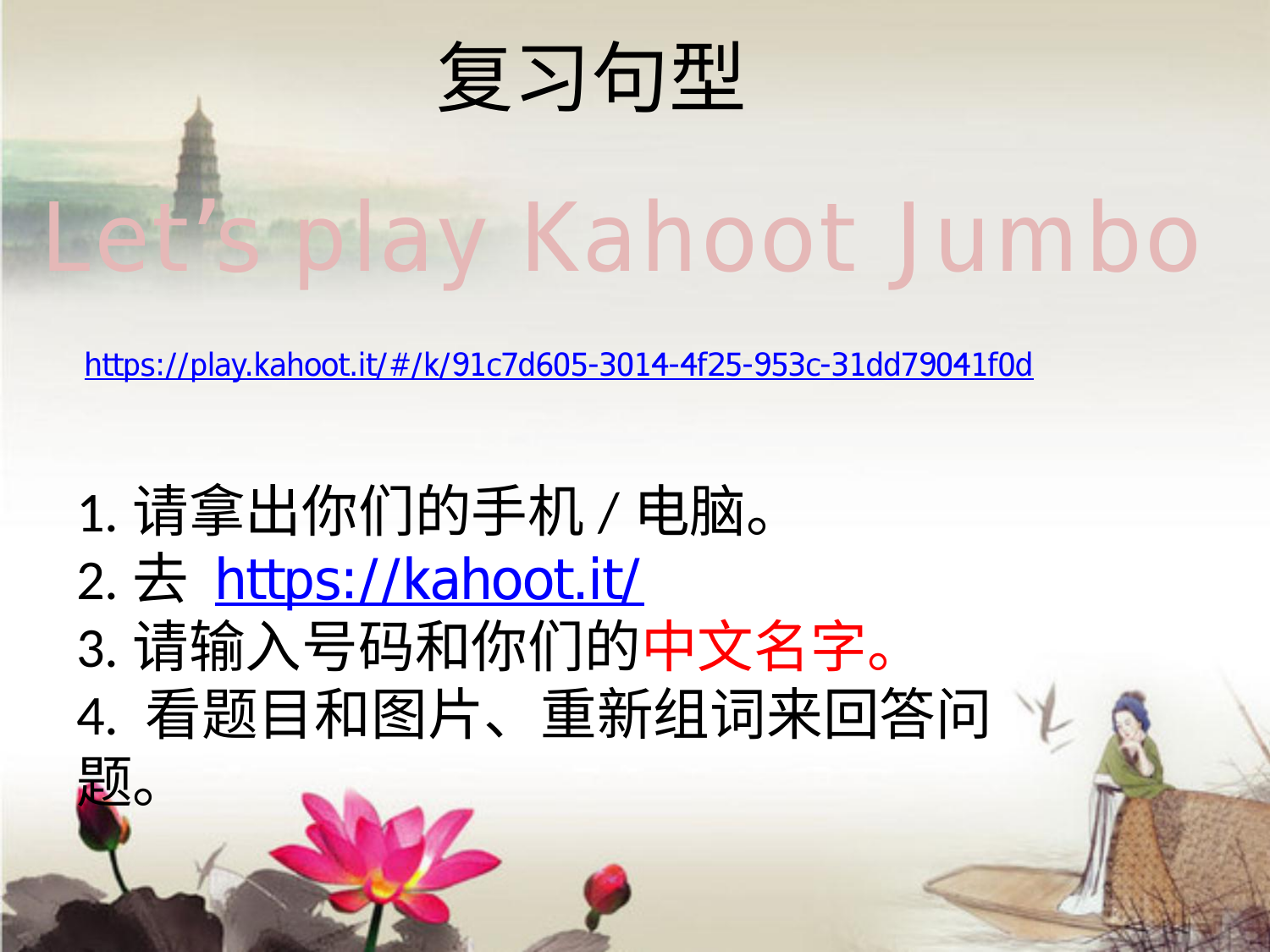

复习句型
Let’s play Kahoot Jumbo
https://play.kahoot.it/#/k/91c7d605-3014-4f25-953c-31dd79041f0d

1.请拿出你们的手机/电脑。
2.去 https://kahoot.it/
3.请输入号码和你们的中文名字。
4. 看题目和图片、重新组词来回答问题。